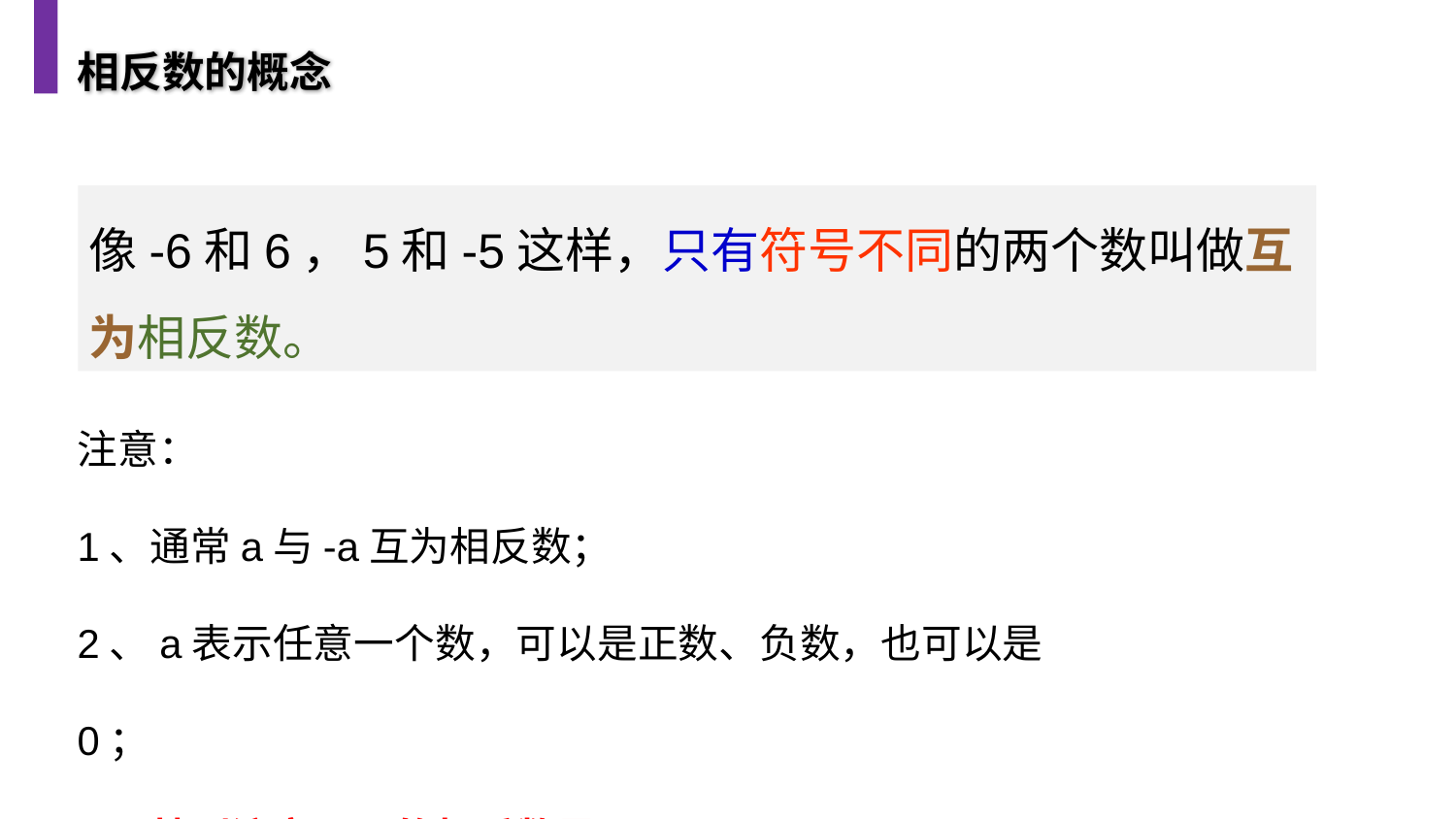

相反数的概念
像-6和6，5和-5这样，只有符号不同的两个数叫做互为相反数。
注意：
1、通常a与-a互为相反数；
2、a表示任意一个数，可以是正数、负数，也可以是0；
3、特别注意，0的相反数是0.